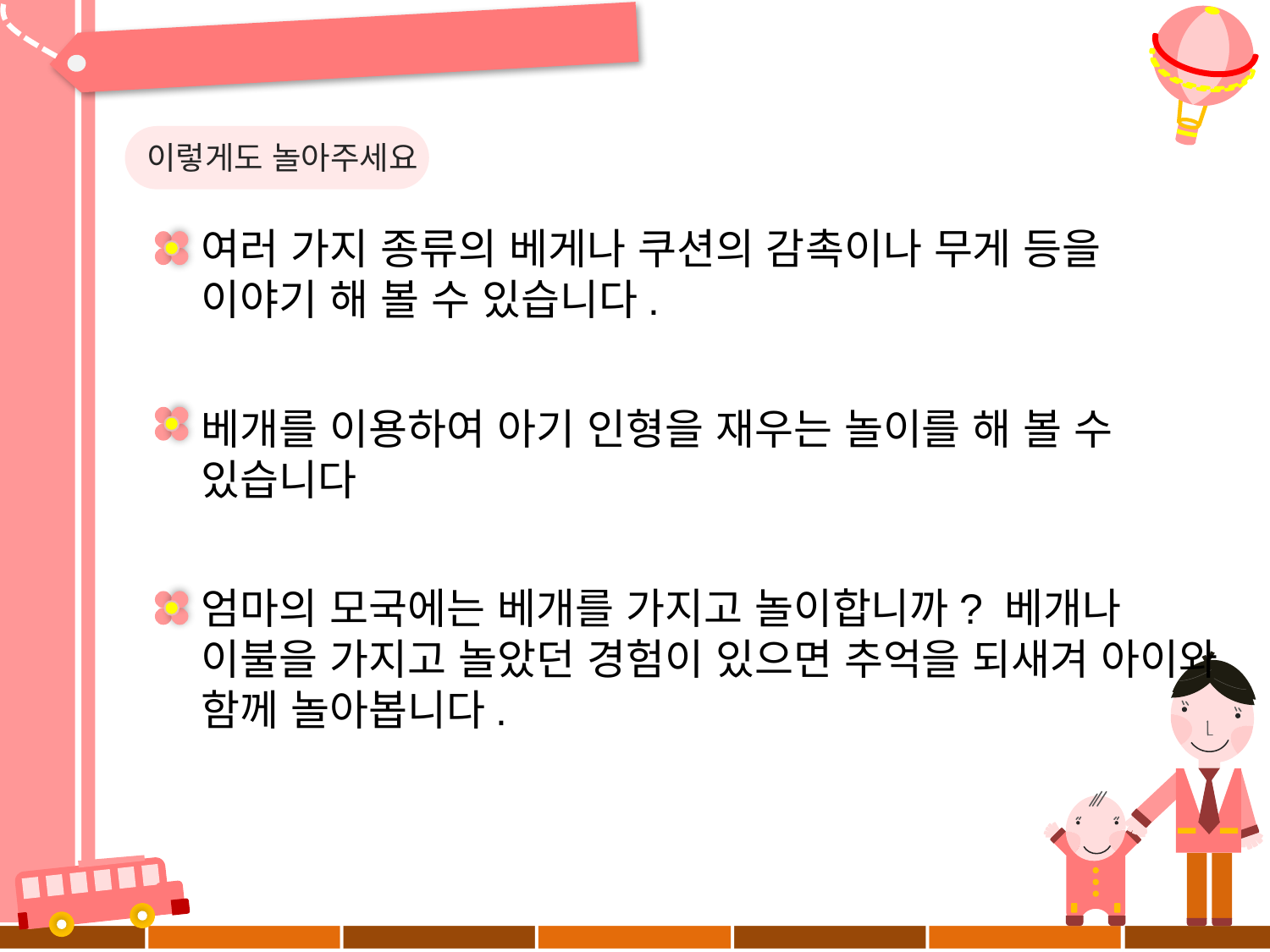

이렇게도 놀아주세요
여러 가지 종류의 베게나 쿠션의 감촉이나 무게 등을
이야기 해 볼 수 있습니다.

베개를 이용하여 아기 인형을 재우는 놀이를 해 볼 수
있습니다

엄마의 모국에는 베개를 가지고 놀이합니까? 베개나 이불을 가지고 놀았던 경험이 있으면 추억을 되새겨 아이와
함께 놀아봅니다.